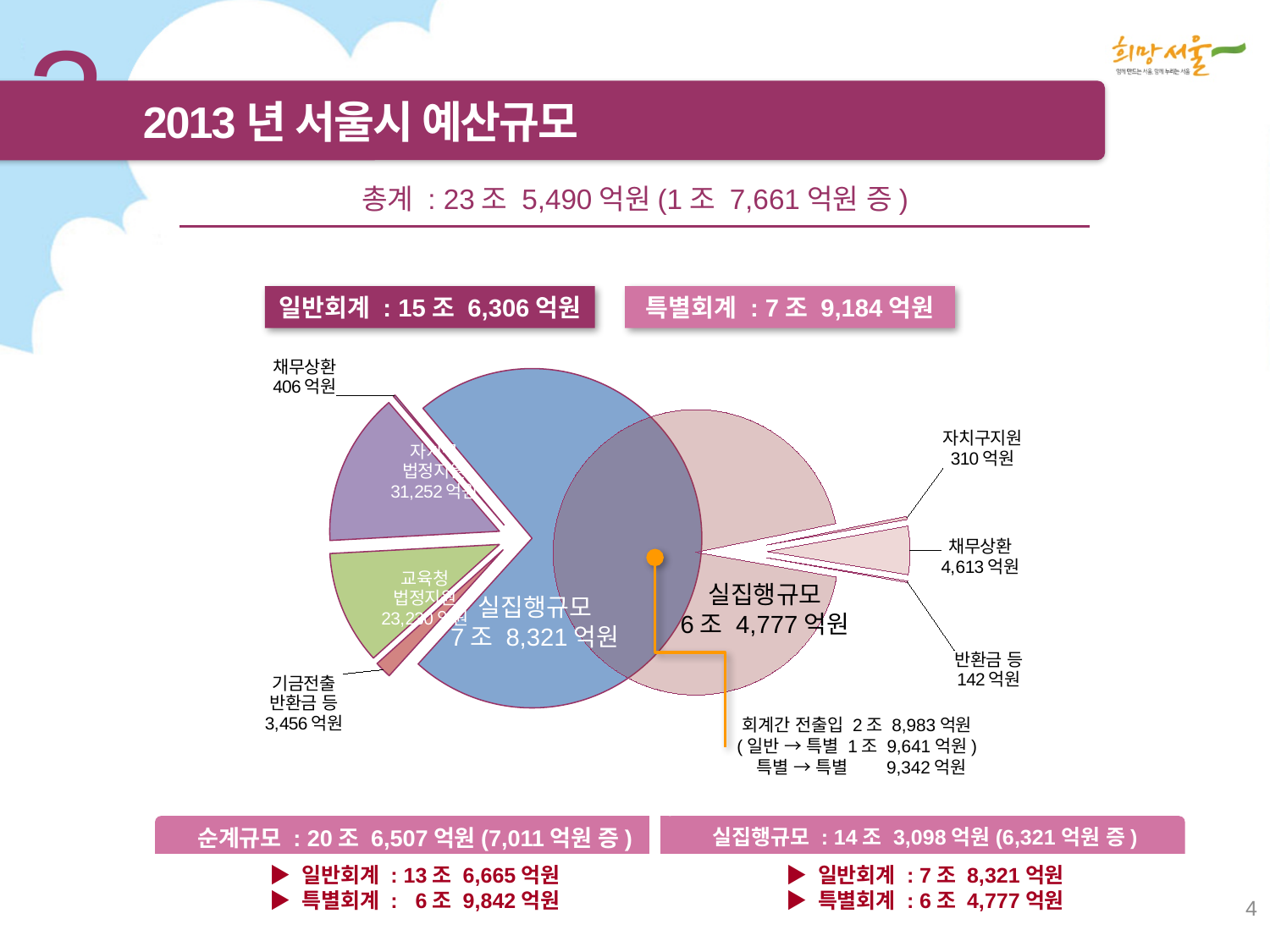

3
2013년 서울시 예산규모
총계 : 23조 5,490억원(1조 7,661억원 증)
일반회계 : 15조 6,306억원
특별회계 : 7조 9,184억원

### Chart

| Category |  |
|---|---|
| 일반회계 | 156306.0 |
| 기금전출
반환금 등 | 3456.0 |
| 교육청
법정지원 | 23230.0 |
| 자치구
법정지원 | 31252.0 |
| 채무상환 | 406.0 |

### Chart

| Category |  |
|---|---|
| 특별회계 | 79184.0 |
| 자치구지원 | 310.0 |
| 채무상환 | 4613.0 |
| 반환금 등 | 142.0 |
실집행규모
6조 4,777억원
실집행규모
7조 8,321억원
회계간 전출입 2조 8,983억원
(일반 → 특별 1조 9,641억원)
 특별 → 특별       9,342억원
순계규모 : 20조 6,507억원(7,011억원 증)
▶ 일반회계 : 13조 6,665억원
▶ 특별회계 :   6조 9,842억원
실집행규모 : 14조 3,098억원(6,321억원 증)
▶ 일반회계 : 7조 8,321억원
▶ 특별회계 : 6조 4,777억원
4